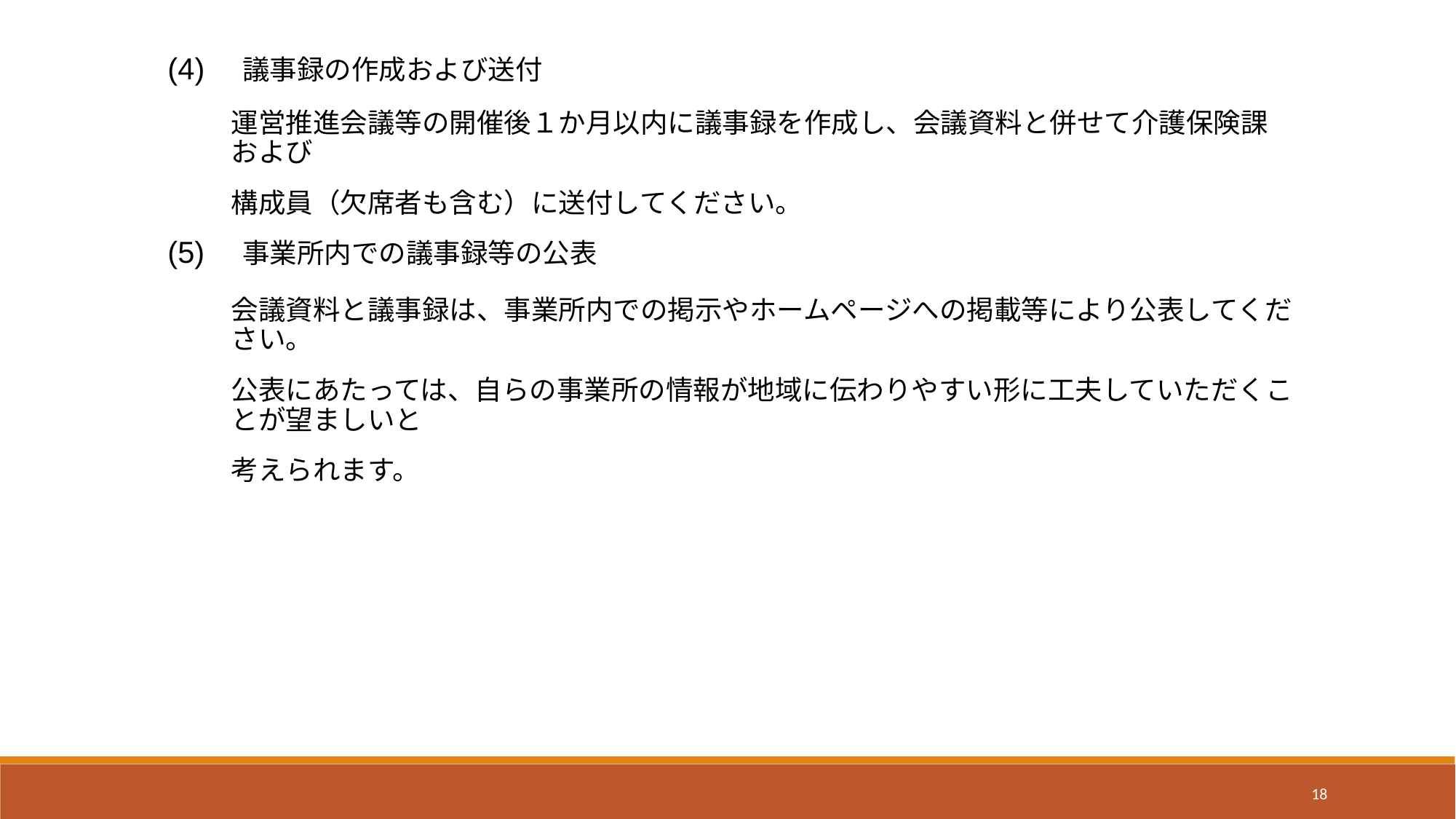

(4)　議事録の作成および送付

運営推進会議等の開催後１か月以内に議事録を作成し、会議資料と併せて介護保険課および
構成員（欠席者も含む）に送付してください。
(5)　事業所内での議事録等の公表

会議資料と議事録は、事業所内での掲示やホームページへの掲載等により公表してください。
公表にあたっては、自らの事業所の情報が地域に伝わりやすい形に工夫していただくことが望ましいと
考えられます。

18